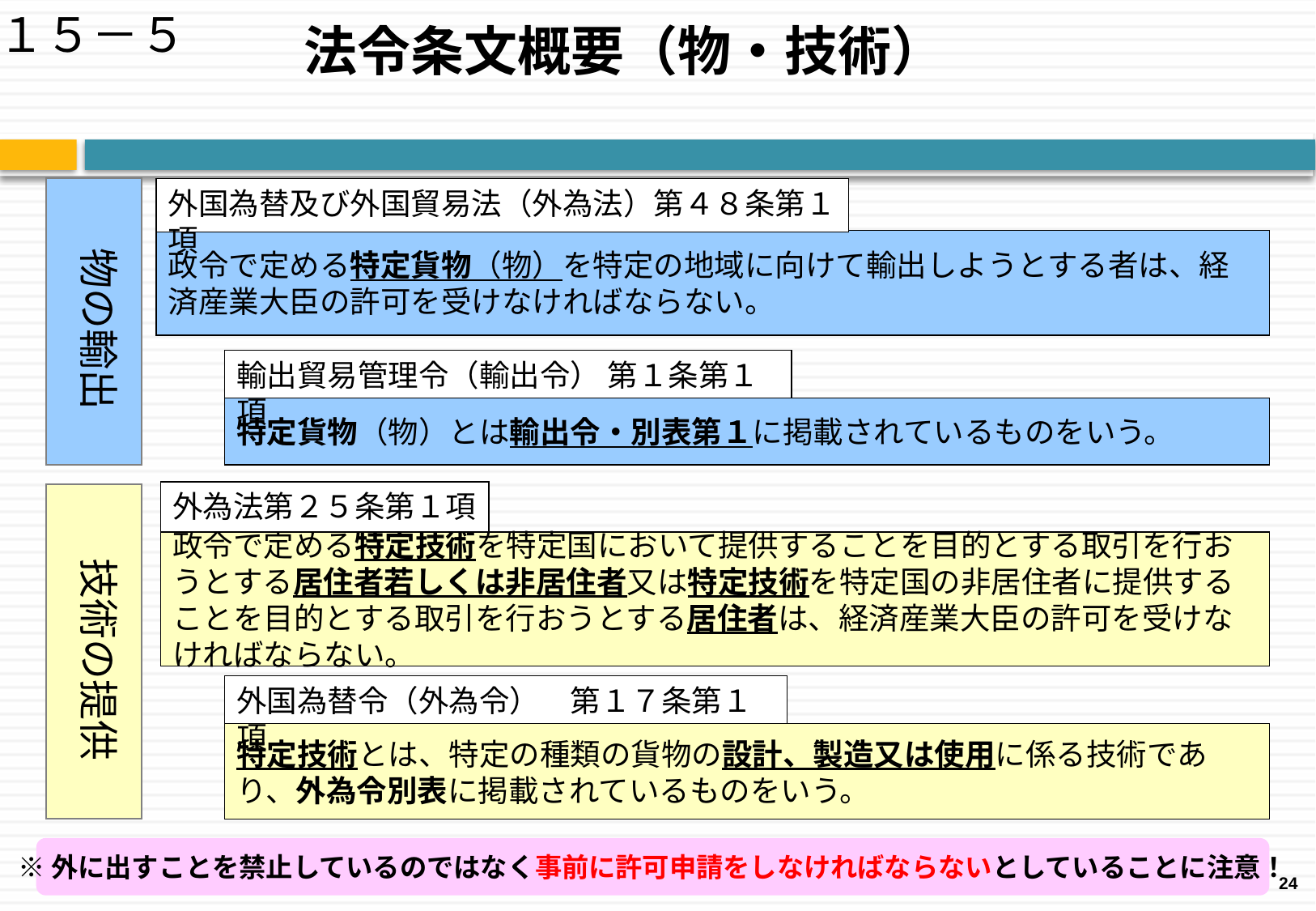

１５－５
法令条文概要（物・技術）

外国為替及び外国貿易法（外為法）第４８条第１項
政令で定める特定貨物（物）を特定の地域に向けて輸出しようとする者は、経済産業大臣の許可を受けなければならない。
物の輸出
輸出貿易管理令（輸出令） 第１条第１項
特定貨物（物）とは輸出令・別表第１に掲載されているものをいう。
外為法第２５条第１項

政令で定める特定技術を特定国において提供することを目的とする取引を行おうとする居住者若しくは非居住者又は特定技術を特定国の非居住者に提供することを目的とする取引を行おうとする居住者は、経済産業大臣の許可を受けなければならない。
技術の提供
外国為替令（外為令）　第１７条第１項
特定技術とは、特定の種類の貨物の設計、製造又は使用に係る技術であり、外為令別表に掲載されているものをいう。
※外に出すことを禁止しているのではなく事前に許可申請をしなければならないとしていることに注意！
24